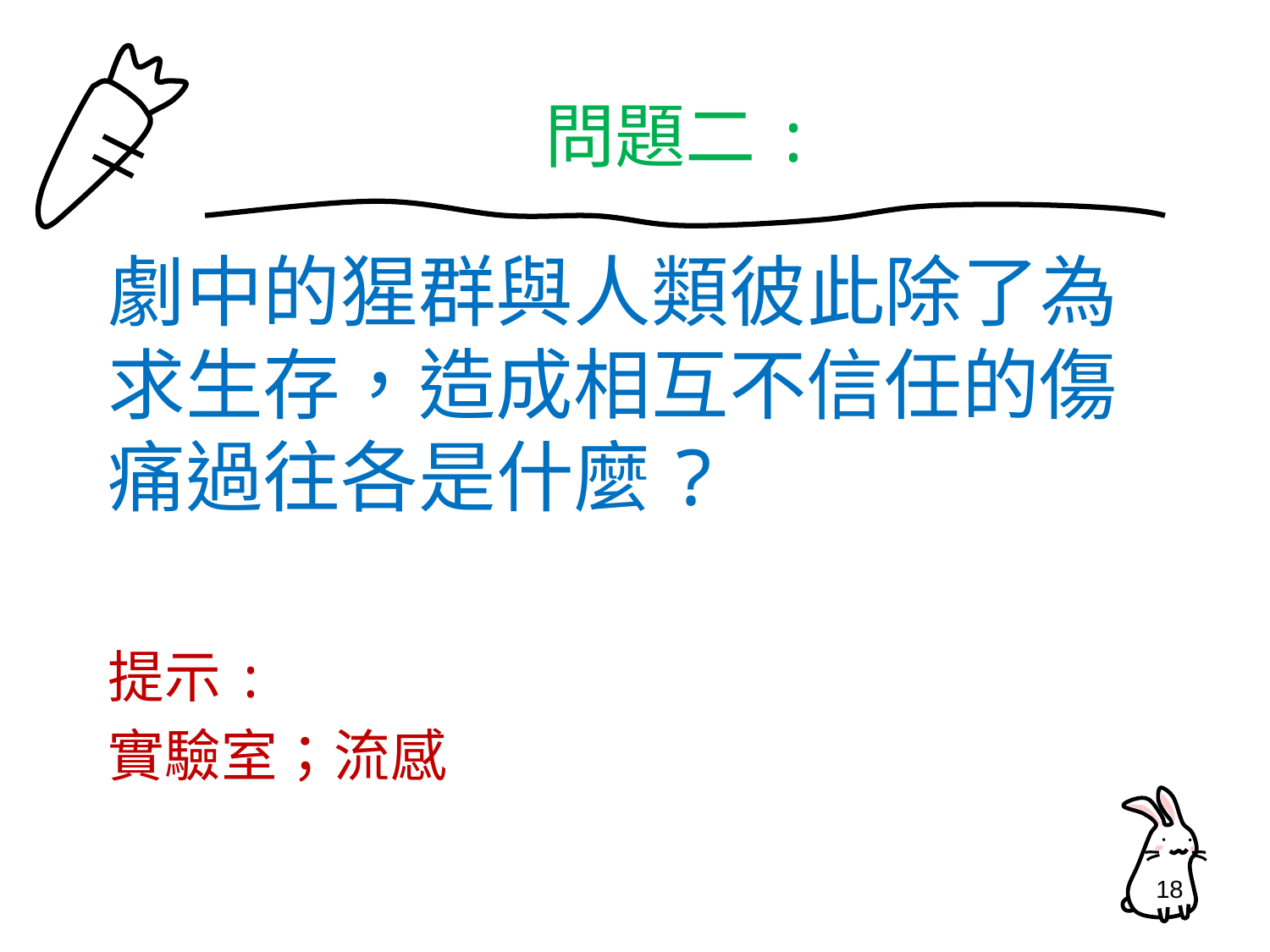

# 問題二:
劇中的猩群與人類彼此除了為求生存，造成相互不信任的傷痛過往各是什麼?

提示:
實驗室；流感
18